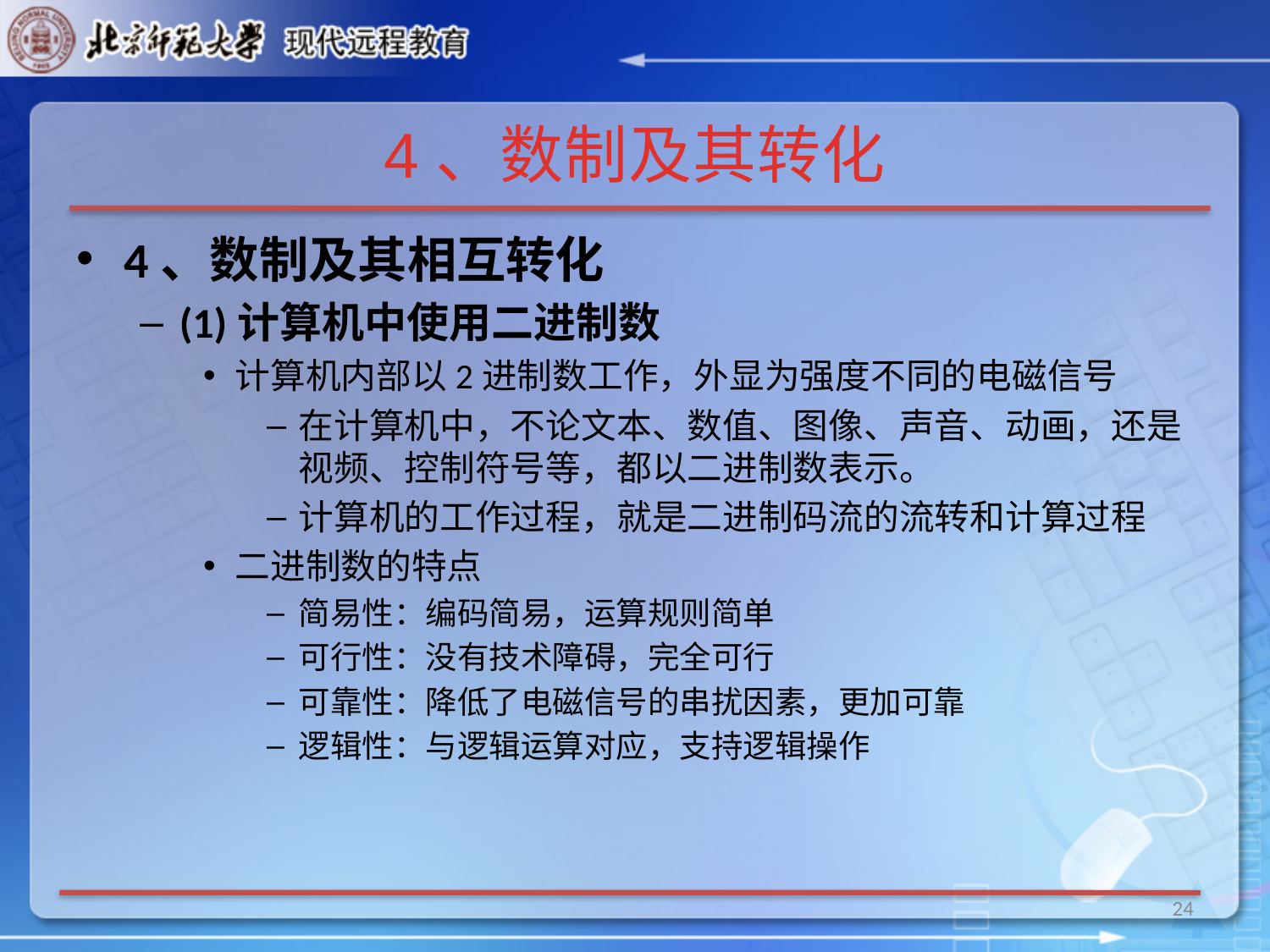

# 4、数制及其转化
4、数制及其相互转化
(1)计算机中使用二进制数
计算机内部以2进制数工作，外显为强度不同的电磁信号
在计算机中，不论文本、数值、图像、声音、动画，还是视频、控制符号等，都以二进制数表示。
计算机的工作过程，就是二进制码流的流转和计算过程
二进制数的特点
简易性：编码简易，运算规则简单
可行性：没有技术障碍，完全可行
可靠性：降低了电磁信号的串扰因素，更加可靠
逻辑性：与逻辑运算对应，支持逻辑操作
24